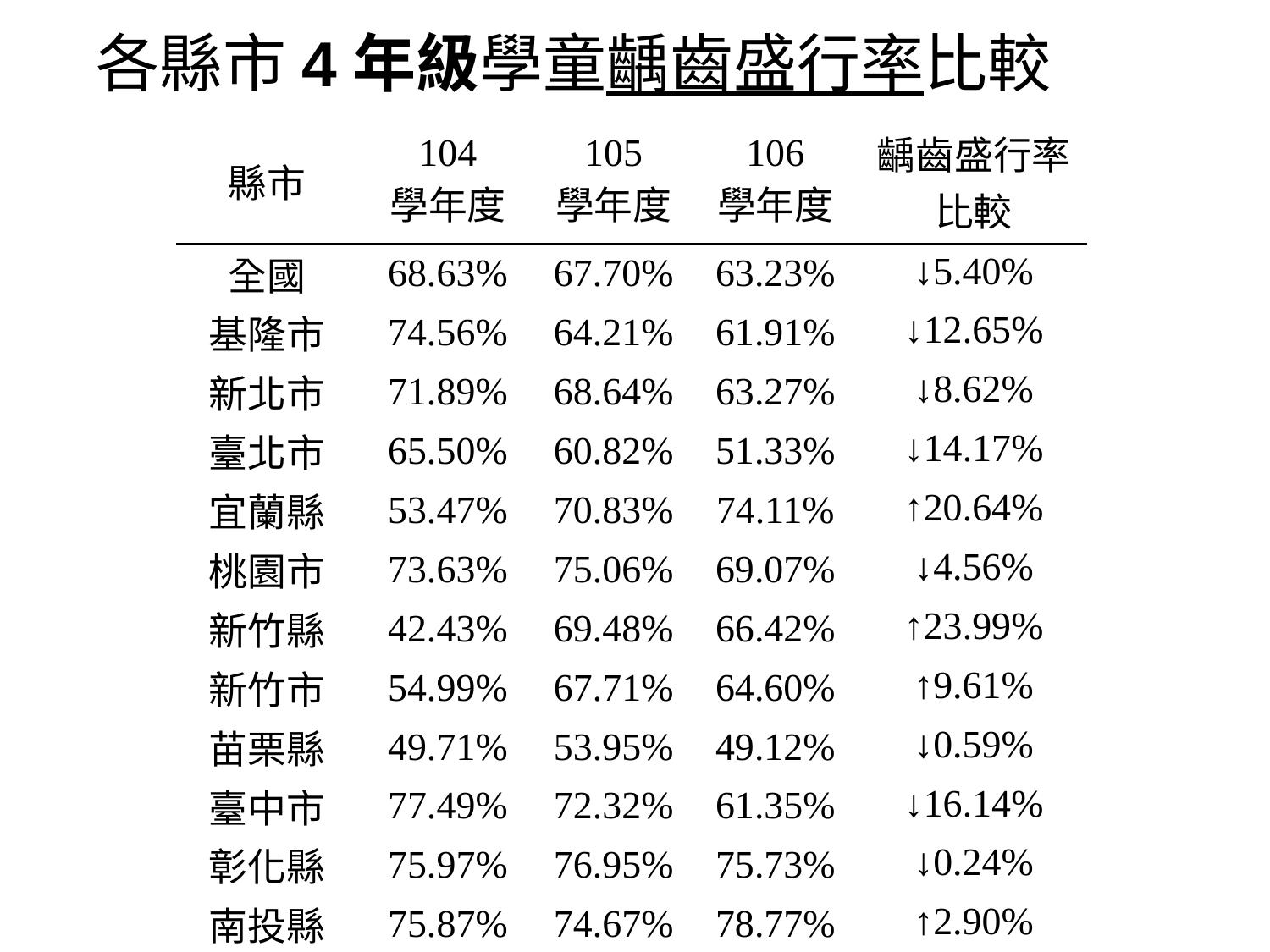

# 各縣市4年級學童齲齒盛行率比較
| 縣市 | 104 學年度 | 105 學年度 | 106 學年度 | 齲齒盛行率 比較 |
| --- | --- | --- | --- | --- |
| 全國 | 68.63% | 67.70% | 63.23% | ↓5.40% |
| 基隆市 | 74.56% | 64.21% | 61.91% | ↓12.65% |
| 新北市 | 71.89% | 68.64% | 63.27% | ↓8.62% |
| 臺北市 | 65.50% | 60.82% | 51.33% | ↓14.17% |
| 宜蘭縣 | 53.47% | 70.83% | 74.11% | ↑20.64% |
| 桃園市 | 73.63% | 75.06% | 69.07% | ↓4.56% |
| 新竹縣 | 42.43% | 69.48% | 66.42% | ↑23.99% |
| 新竹市 | 54.99% | 67.71% | 64.60% | ↑9.61% |
| 苗栗縣 | 49.71% | 53.95% | 49.12% | ↓0.59% |
| 臺中市 | 77.49% | 72.32% | 61.35% | ↓16.14% |
| 彰化縣 | 75.97% | 76.95% | 75.73% | ↓0.24% |
| 南投縣 | 75.87% | 74.67% | 78.77% | ↑2.90% |